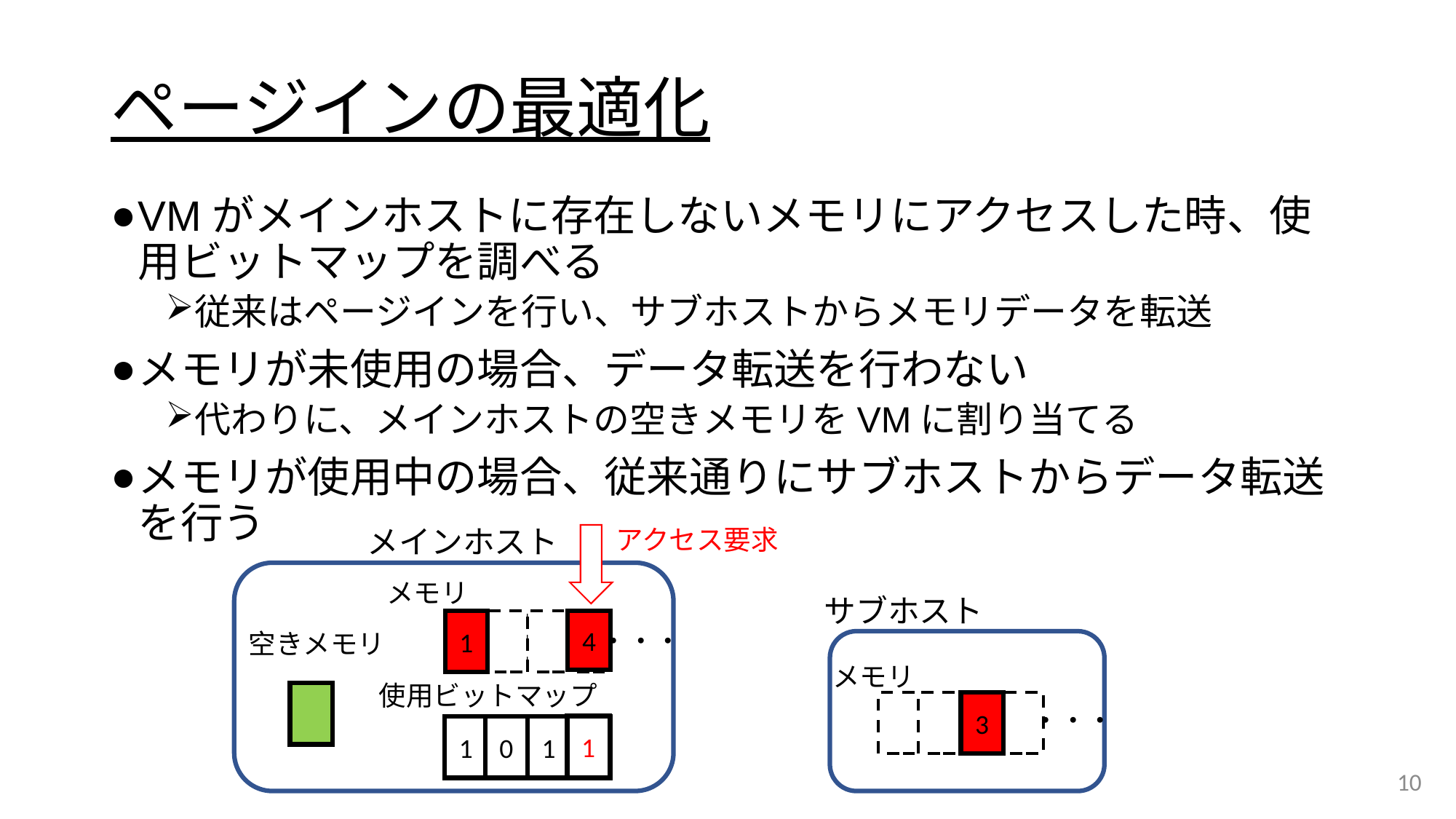

# ページインの最適化
VMがメインホストに存在しないメモリにアクセスした時、使用ビットマップを調べる
従来はページインを行い、サブホストからメモリデータを転送
メモリが未使用の場合、データ転送を行わない
代わりに、メインホストの空きメモリをVMに割り当てる
メモリが使用中の場合、従来通りにサブホストからデータ転送を行う
メインホスト

アクセス要求

メモリ
サブホスト

4
1

・・・
空きメモリ
メモリ
使用ビットマップ

3

・・・
1
1
0
1
0
10